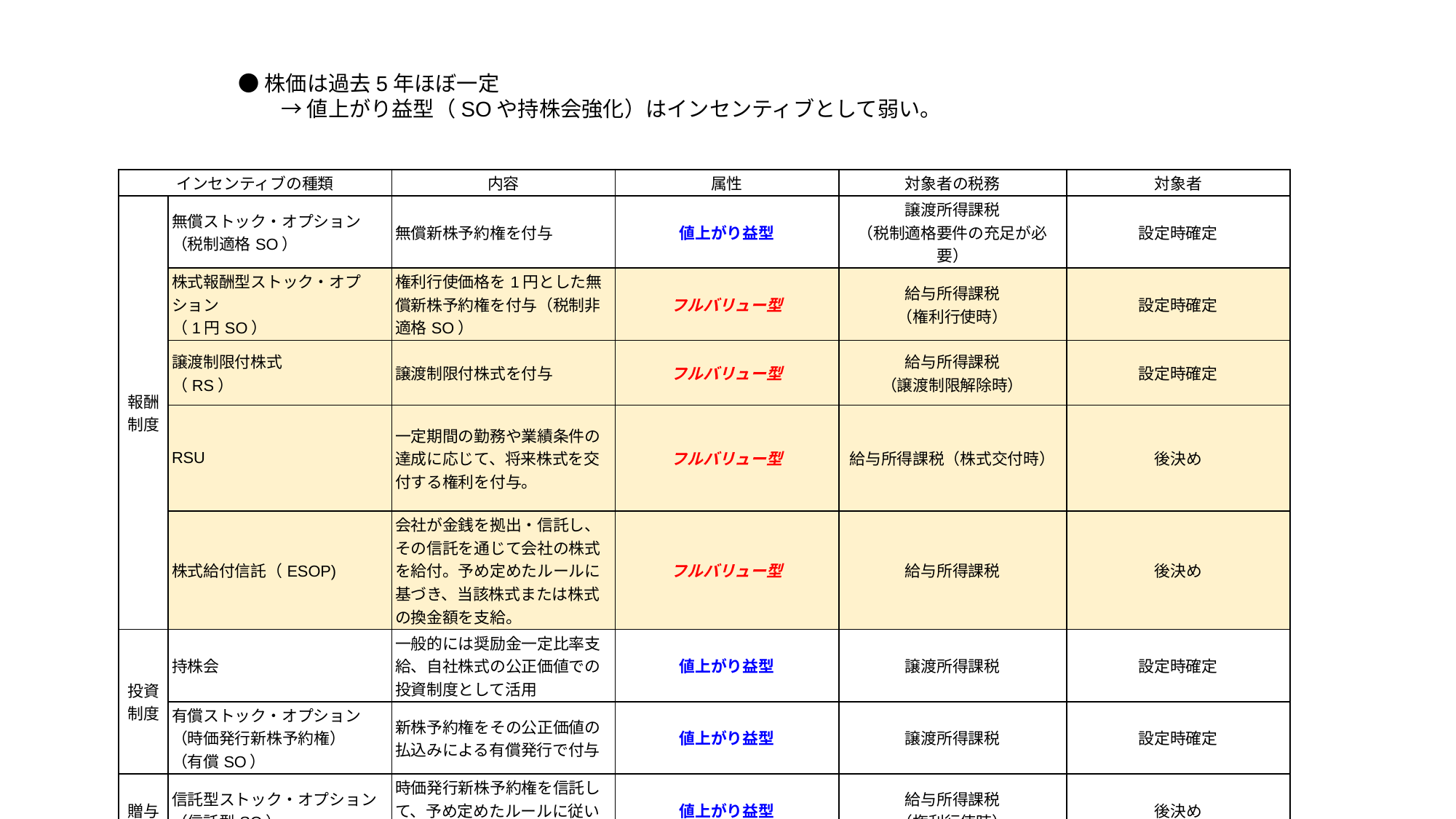

●株価は過去5年ほぼ一定
　　→ 値上がり益型（SOや持株会強化）はインセンティブとして弱い。
| インセンティブの種類 |  | 内容 | 属性 | 対象者の税務 | 対象者 |
| --- | --- | --- | --- | --- | --- |
| 報酬制度 | 無償ストック・オプション （税制適格SO） | 無償新株予約権を付与 | 値上がり益型 | 譲渡所得課税 （税制適格要件の充足が必要） | 設定時確定 |
|  | 株式報酬型ストック・オプション （1円SO） | 権利行使価格を1円とした無償新株予約権を付与（税制非適格SO） | フルバリュー型 | 給与所得課税 （権利行使時） | 設定時確定 |
|  | 譲渡制限付株式 （RS） | 譲渡制限付株式を付与 | フルバリュー型 | 給与所得課税 （譲渡制限解除時） | 設定時確定 |
|  | RSU | 一定期間の勤務や業績条件の達成に応じて、将来株式を交付する権利を付与。 | フルバリュー型 | 給与所得課税（株式交付時） | 後決め |
|  | 株式給付信託（ESOP) | 会社が金銭を拠出・信託し、その信託を通じて会社の株式を給付。予め定めたルールに基づき、当該株式または株式の換金額を支給。 | フルバリュー型 | 給与所得課税 | 後決め |
| 投資制度 | 持株会 | 一般的には奨励金一定比率支給、自社株式の公正価値での投資制度として活用 | 値上がり益型 | 譲渡所得課税 | 設定時確定 |
|  | 有償ストック・オプション（時価発行新株予約権） （有償SO） | 新株予約権をその公正価値の払込みによる有償発行で付与 | 値上がり益型 | 譲渡所得課税 | 設定時確定 |
| 贈与 | 信託型ストック・オプション （信託型SO） | 時価発行新株予約権を信託して、予め定めたルールに従い付与 | 値上がり益型 | 給与所得課税 （権利行使時） | 後決め |